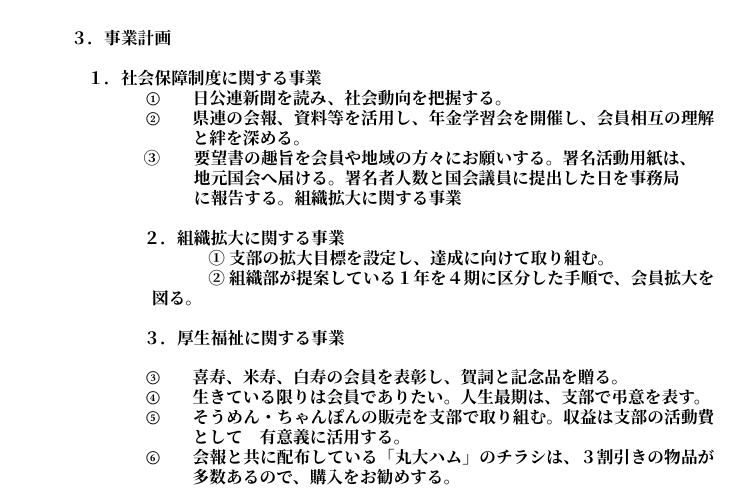

２、活動の目標
　（１）誰もが安心できる全世代型社会保障制度の充実を目指す。
　（２）退公連の会員として相互理解を深める。
　（３）地域、支部の活動に積極的に参加し、社会貢献活動ができる人間として,相互の理解と絆を深める。
　（４）組織の拡充・活性化に努める。
　　　　支部の活動が順調にいくように努める。
上記の４本柱を基本にして、主体的に活動に取り組む。さらに各支部と連携を深め、信頼に基づく組織をつりたい。さらに、現役世代の公務員にたいして、関りを深めていくようにする。
３．事業計画

　１．社会保障制度に関する事業
日公連新聞を読み、社会動向を把握する。
県連の会報、資料等を活用し、年金学習会を開催し、会員相互の理解と絆を深める。
　③　　要望書の趣旨を会員や地域の方々にお願いする。署名活動用紙は、
　　　　地元国会へ届ける。署名者人数と国会議員に提出した日を事務局
　　　　に報告する。組織拡大に関する事業

　２．組織拡大に関する事業
①支部の拡大目標を設定し、達成に向けて取り組む。
②組織部が提案している１年を４期に区分した手順で、会員拡大を図る。

　３．厚生福祉に関する事業

喜寿、米寿、白寿の会員を表彰し、賀詞と記念品を贈る。
生きている限りは会員でありたい。人生最期は、支部で弔意を表す。
そうめん・ちゃんぽんの販売を支部で取り組む。収益は支部の活動費として　有意義に活用する。
会報と共に配布している「丸大ハム」のチラシは、３割引きの物品が多数あるので、購入をお勧めする。